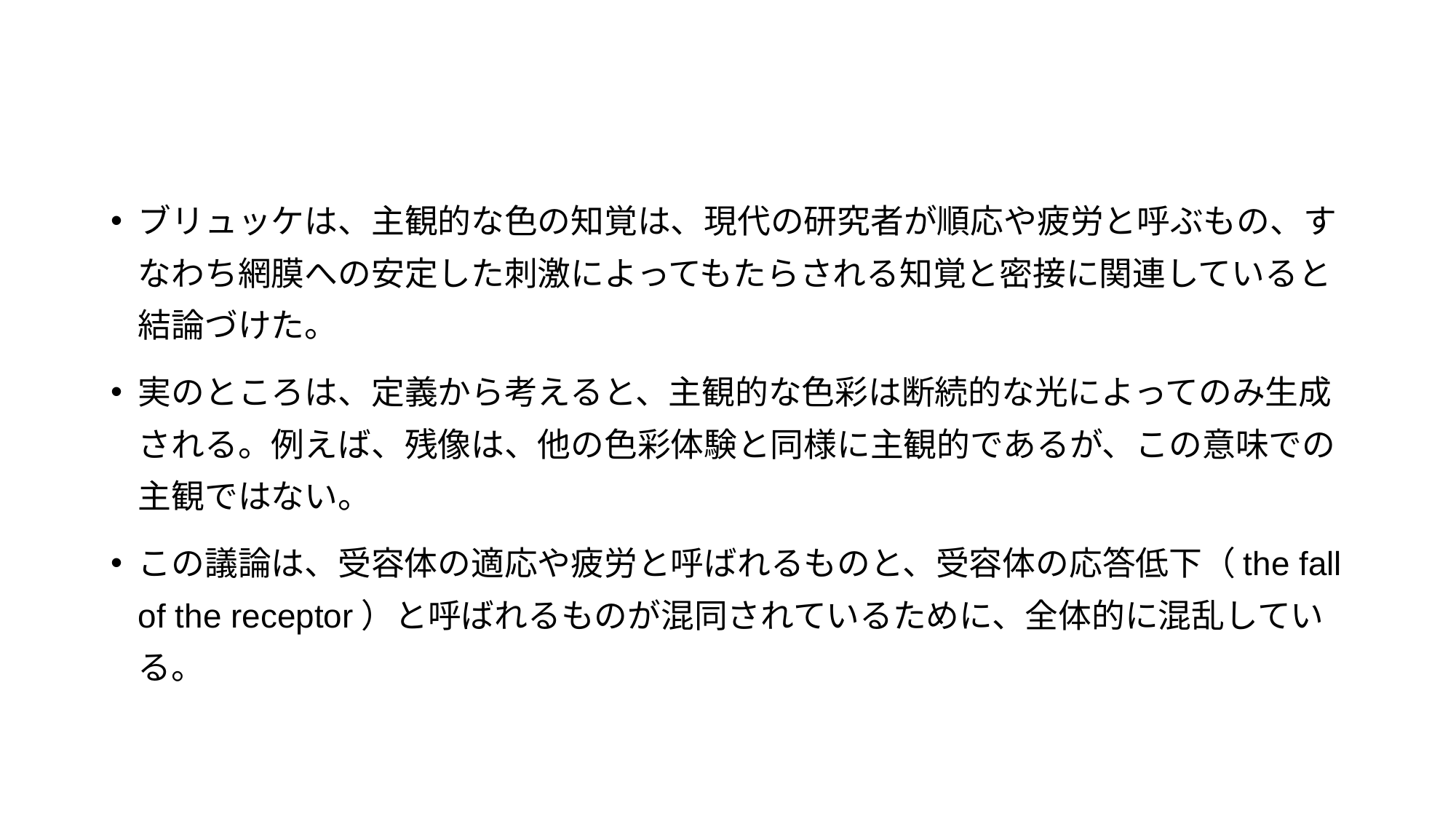

ブリュッケは、主観的な色の知覚は、現代の研究者が順応や疲労と呼ぶもの、すなわち網膜への安定した刺激によってもたらされる知覚と密接に関連していると結論づけた。
実のところは、定義から考えると、主観的な色彩は断続的な光によってのみ生成される。例えば、残像は、他の色彩体験と同様に主観的であるが、この意味での主観ではない。
この議論は、受容体の適応や疲労と呼ばれるものと、受容体の応答低下（the fall of the receptor）と呼ばれるものが混同されているために、全体的に混乱している。